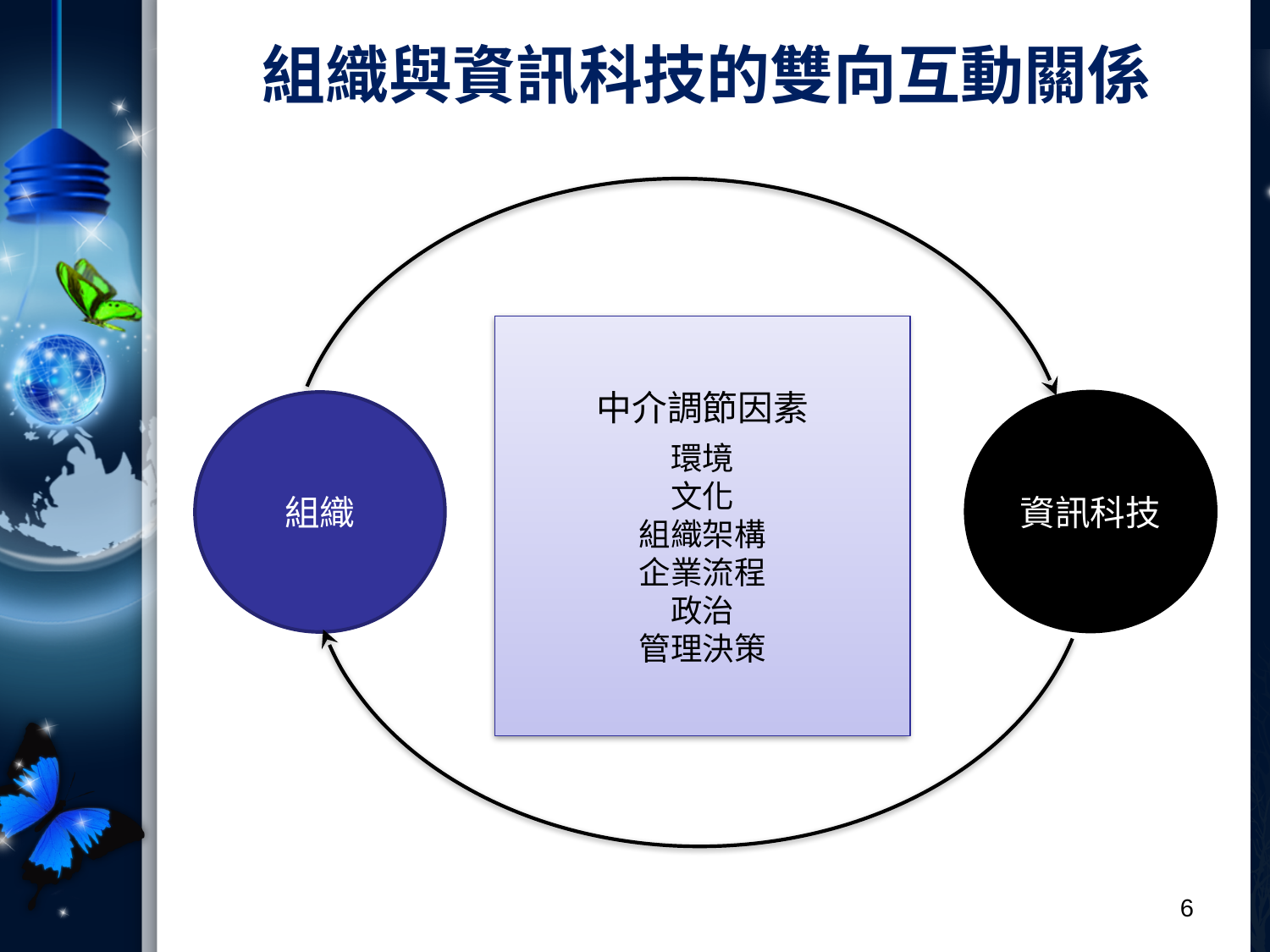

# 組織與資訊科技的雙向互動關係

中介調節因素
環境
文化
組織架構
企業流程
政治
管理決策
資訊科技
組織
6